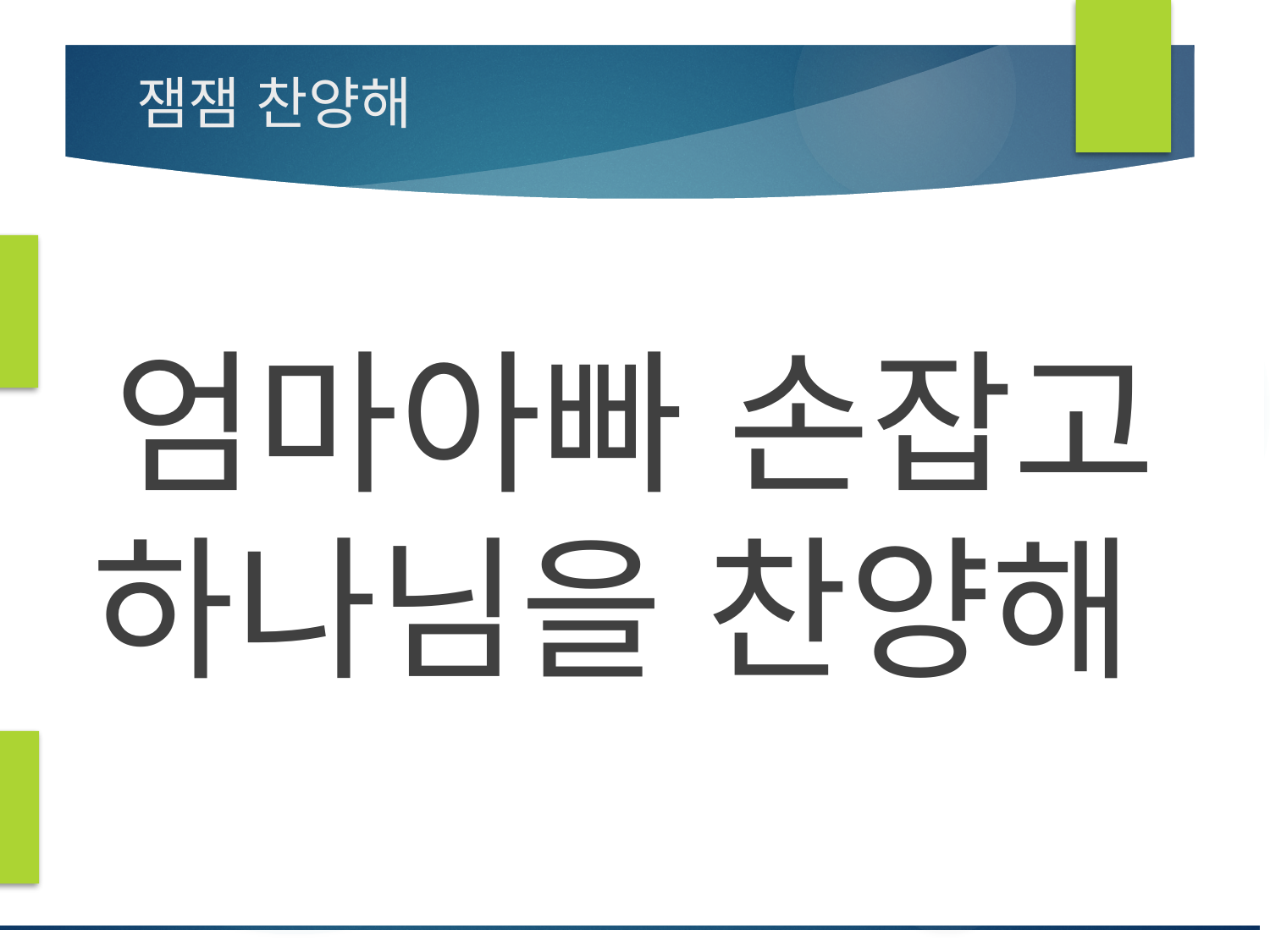

# 잼잼 찬양해
엄마아빠 손잡고 하나님을 찬양해